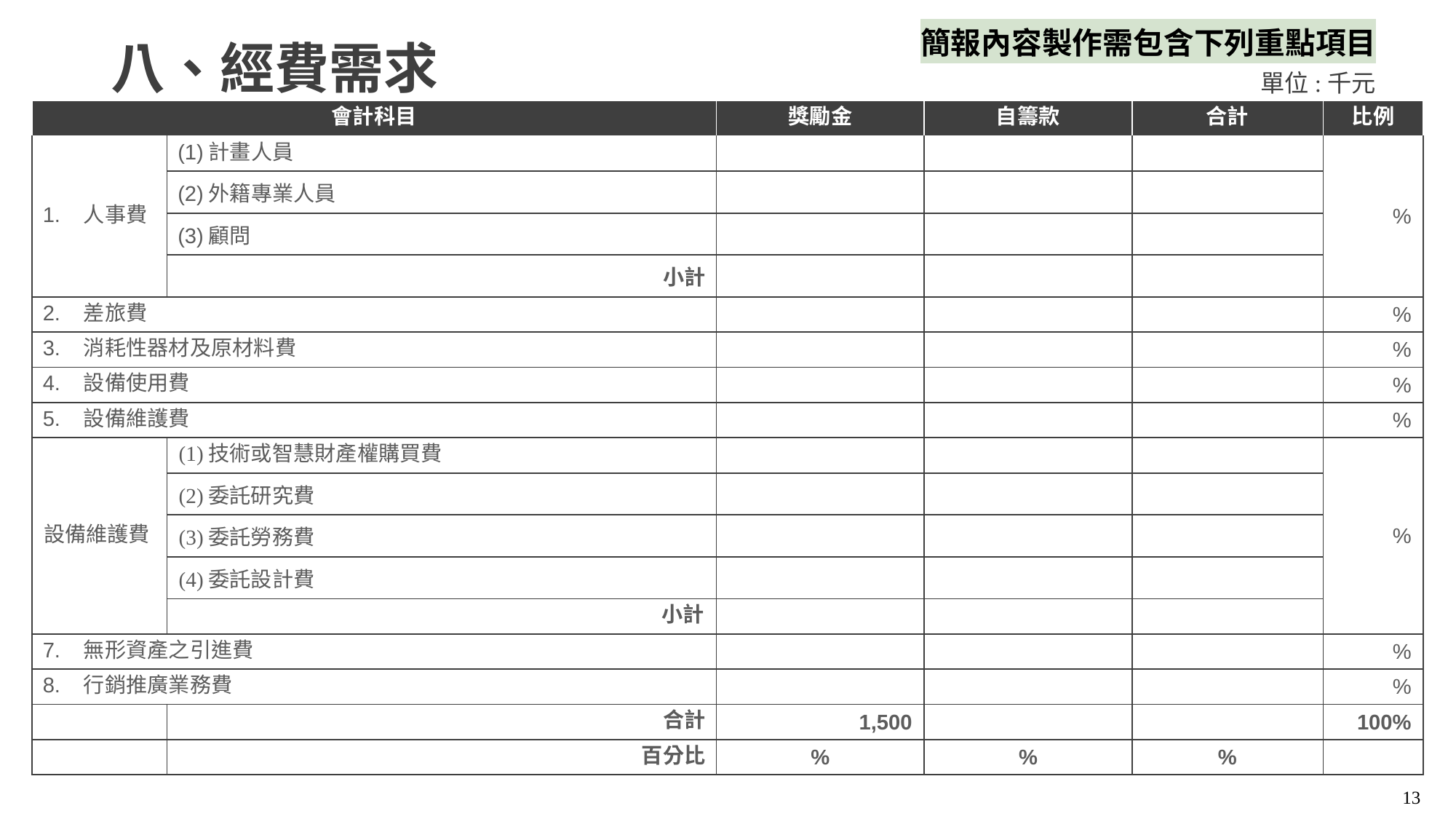

簡報內容製作需包含下列重點項目
八、經費需求
單位:千元
| 會計科目 |  | 獎勵金 | 自籌款 | 合計 | 比例 |
| --- | --- | --- | --- | --- | --- |
| 人事費 | (1)計畫人員 |  |  |  | % |
|  | (2)外籍專業人員 |  |  |  |  |
|  | (3)顧問 |  |  |  |  |
|  | 小計 |  |  |  |  |
| 差旅費 |  |  |  |  | % |
| 消耗性器材及原材料費 |  |  |  |  | % |
| 設備使用費 |  |  |  |  | % |
| 設備維護費 |  |  |  |  | % |
| 設備維護費 | (1)技術或智慧財產權購買費 |  |  |  | % |
|  | (2)委託研究費 |  |  |  |  |
|  | (3)委託勞務費 |  |  |  |  |
|  | (4)委託設計費 |  |  |  |  |
|  | 小計 |  |  |  |  |
| 無形資產之引進費 |  |  |  |  | % |
| 行銷推廣業務費 |  |  |  |  | % |
|  | 合計 | 1,500 |  |  | 100% |
|  | 百分比 | % | % | % |  |
13